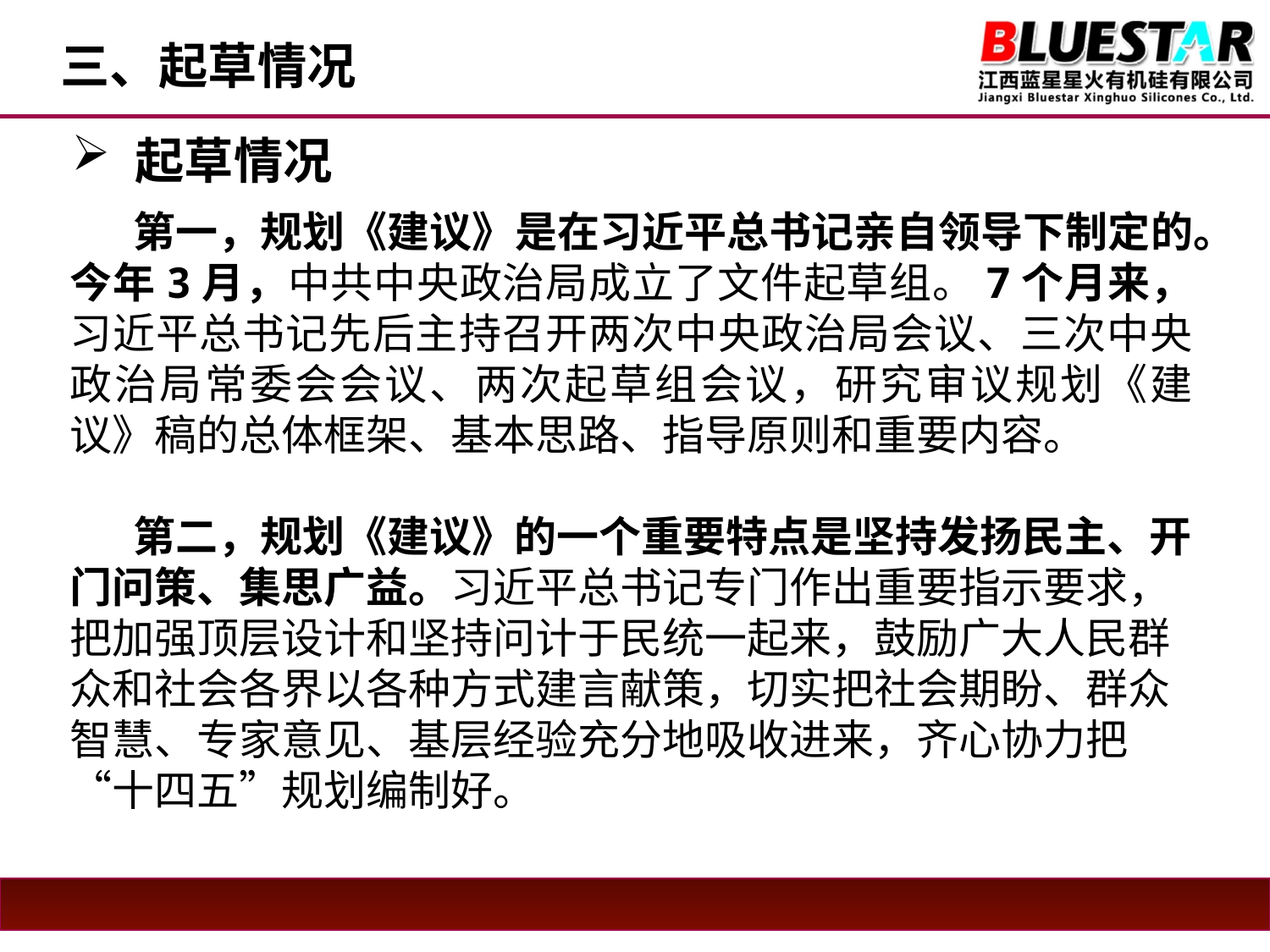

三、起草情况
起草情况
第一，规划《建议》是在习近平总书记亲自领导下制定的。今年3月，中共中央政治局成立了文件起草组。7个月来，习近平总书记先后主持召开两次中央政治局会议、三次中央政治局常委会会议、两次起草组会议，研究审议规划《建议》稿的总体框架、基本思路、指导原则和重要内容。

第二，规划《建议》的一个重要特点是坚持发扬民主、开门问策、集思广益。习近平总书记专门作出重要指示要求，把加强顶层设计和坚持问计于民统一起来，鼓励广大人民群众和社会各界以各种方式建言献策，切实把社会期盼、群众智慧、专家意见、基层经验充分地吸收进来，齐心协力把“十四五”规划编制好。